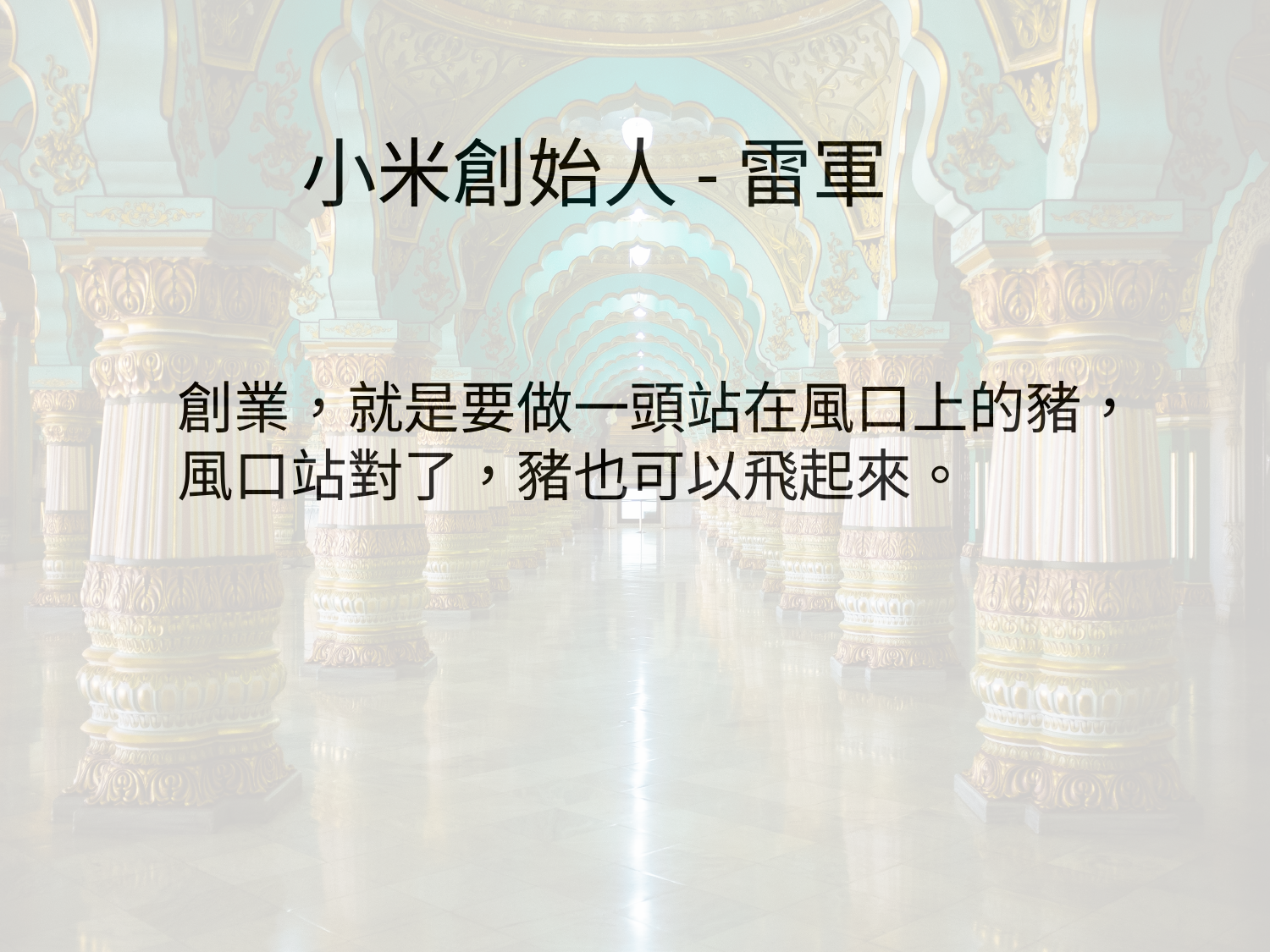

# 小米創始人-雷軍
創業，就是要做一頭站在風口上的豬，風口站對了，豬也可以飛起來。